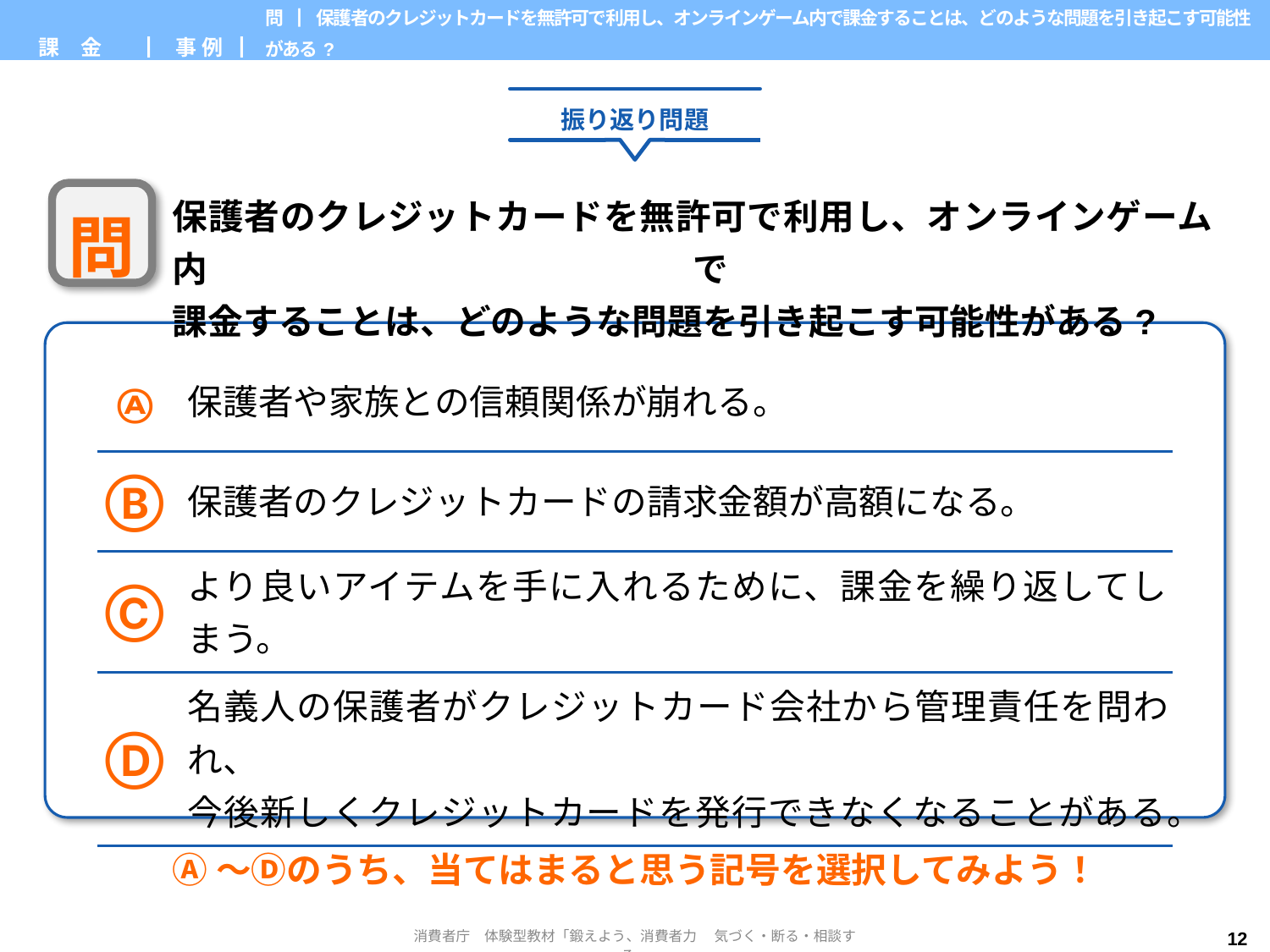

| 課　金 | ▏事 例▕ | 問▕　保護者のクレジットカードを無許可で利用し、オンラインゲーム内で課金することは、どのような問題を引き起こす可能性がある? |
| --- | --- | --- |
振り返り問題

保護者のクレジットカードを無許可で利用し、オンラインゲーム内で
課金することは、どのような問題を引き起こす可能性がある?

問

| Ⓐ | 保護者や家族との信頼関係が崩れる。 |
| --- | --- |
| Ⓑ | 保護者のクレジットカードの請求金額が高額になる。 |
| Ⓒ | より良いアイテムを手に入れるために、課金を繰り返してしまう。 |
| Ⓓ | 名義人の保護者がクレジットカード会社から管理責任を問われ、 今後新しくクレジットカードを発行できなくなることがある。 |
Ⓐ～Ⓓのうち、当てはまると思う記号を選択してみよう！